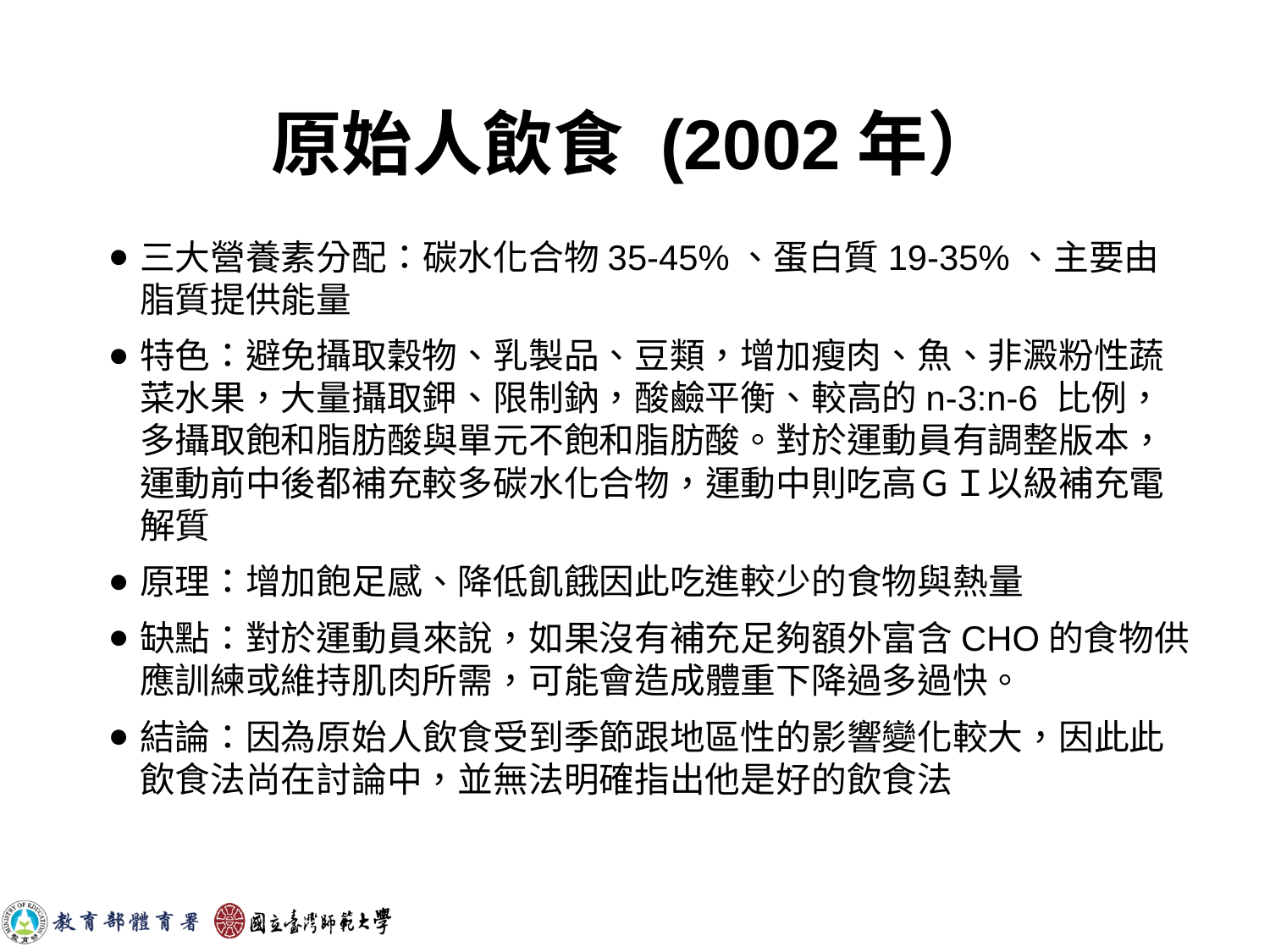

# 原始人飲食 (2002年）
三大營養素分配：碳水化合物35-45%、蛋白質19-35%、主要由脂質提供能量
特色：避免攝取穀物、乳製品、豆類，增加瘦肉、魚、非澱粉性蔬菜水果，大量攝取鉀、限制鈉，酸鹼平衡、較高的n-3:n-6 比例，多攝取飽和脂肪酸與單元不飽和脂肪酸。對於運動員有調整版本，運動前中後都補充較多碳水化合物，運動中則吃高ＧＩ以級補充電解質
原理：增加飽足感、降低飢餓因此吃進較少的食物與熱量
缺點：對於運動員來說，如果沒有補充足夠額外富含CHO的食物供應訓練或維持肌肉所需，可能會造成體重下降過多過快。
結論：因為原始人飲食受到季節跟地區性的影響變化較大，因此此飲食法尚在討論中，並無法明確指出他是好的飲食法